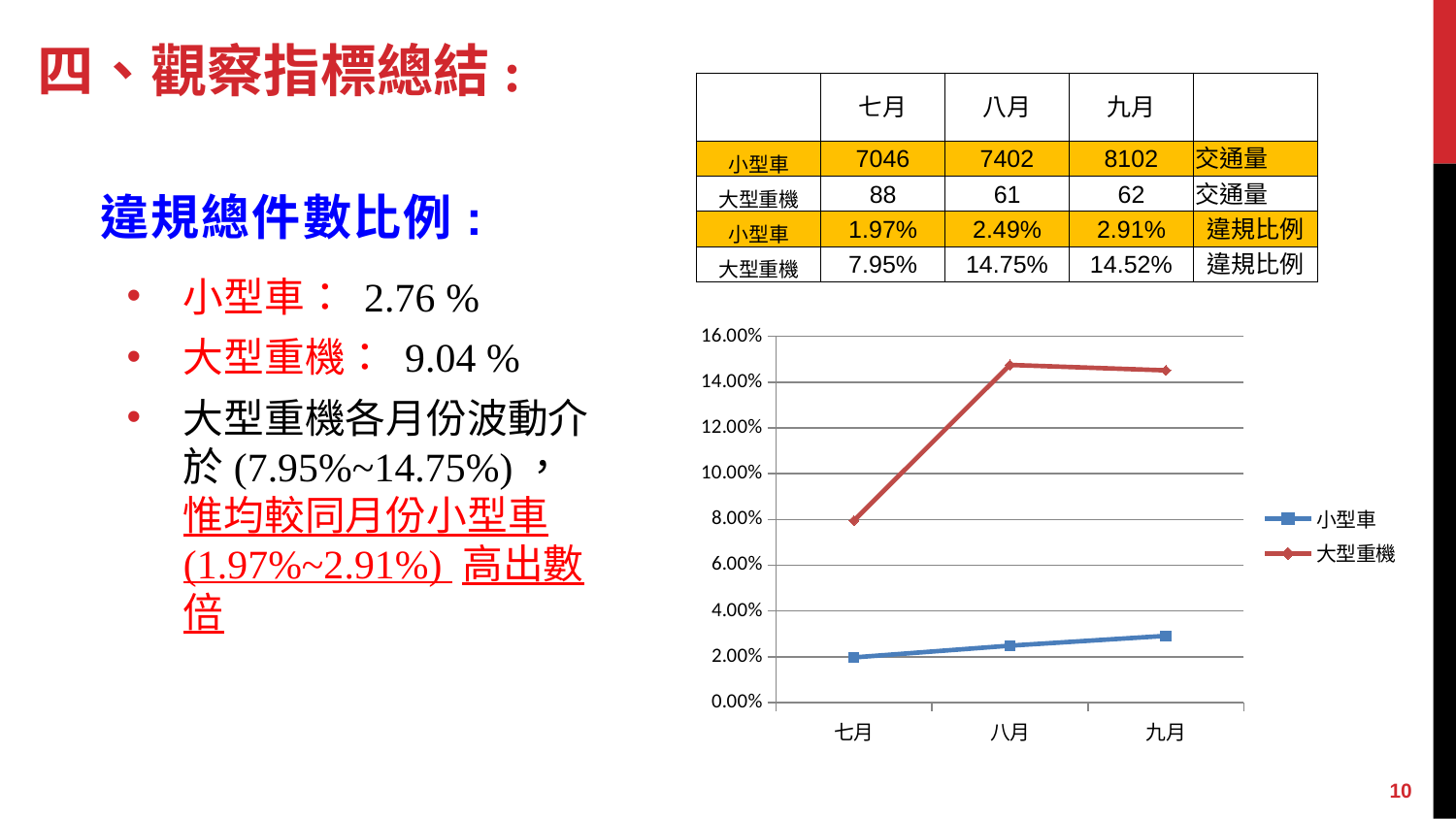

# 四、觀察指標總結:
|  | 七月 | 八月 | 九月 |  |
| --- | --- | --- | --- | --- |
| 小型車 | 7046 | 7402 | 8102 | 交通量 |
| 大型重機 | 88 | 61 | 62 | 交通量 |
| 小型車 | 1.97% | 2.49% | 2.91% | 違規比例 |
| 大型重機 | 7.95% | 14.75% | 14.52% | 違規比例 |
違規總件數比例:
小型車： 2.76 %
大型重機： 9.04 %
大型重機各月份波動介於(7.95%~14.75%)，   惟均較同月份小型車(1.97%~2.91%) 高出數倍

### Chart

| Category | 小型車 | 大型重機 |
|---|---|---|
| 七月 | 0.0197275049673574 | 0.07954545454545454 |
| 八月 | 0.024858146446906242 | 0.14754098360655737 |
| 九月 | 0.029128610219698838 | 0.14516129032258066 |
10